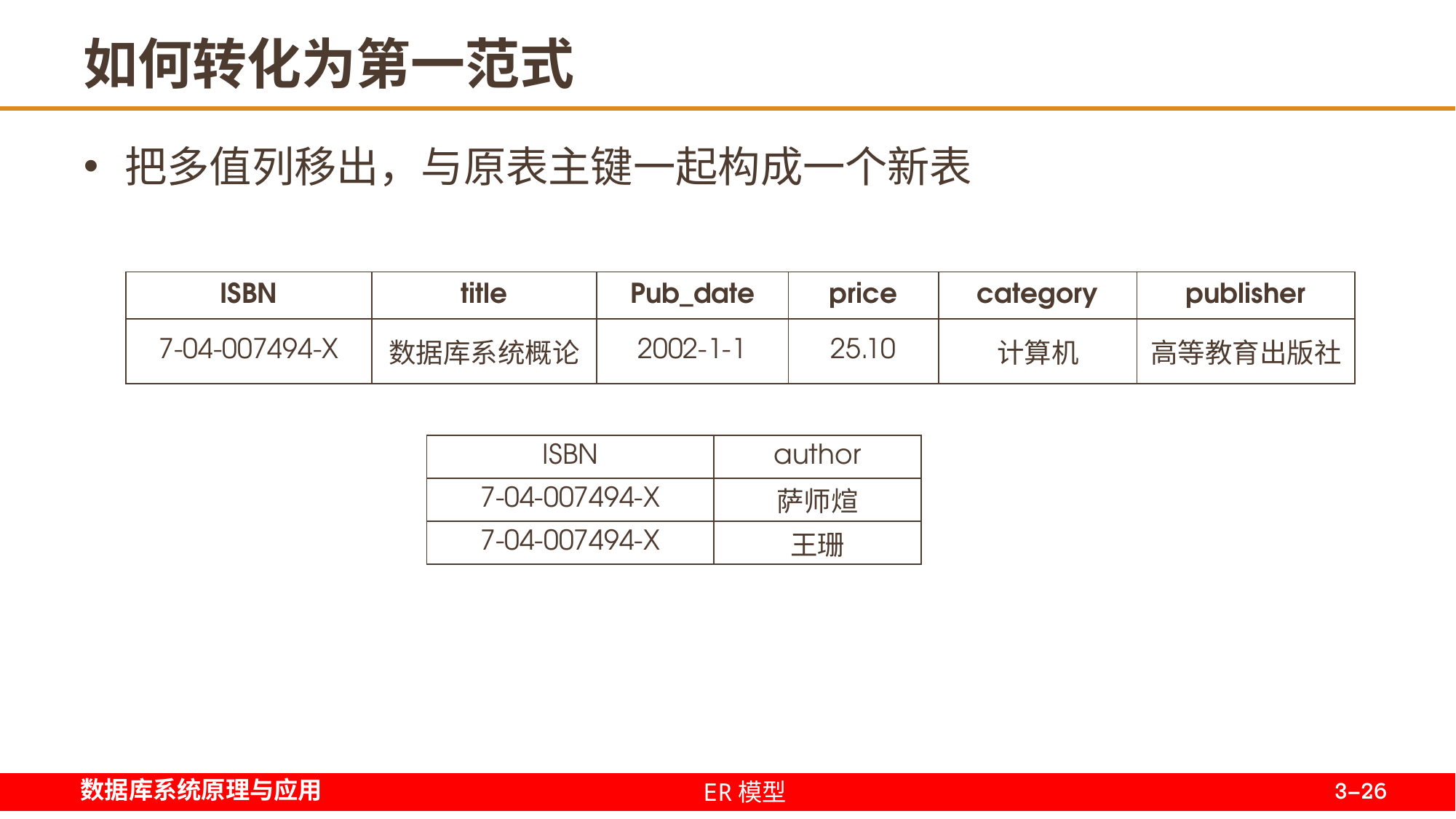

# 如何转化为第一范式
把多值列移出，与原表主键一起构成一个新表

| ISBN | title | Pub\_date | price | category | publisher |
| --- | --- | --- | --- | --- | --- |
| 7-04-007494-X | 数据库系统概论 | 2002-1-1 | 25.10 | 计算机 | 高等教育出版社 |
| ISBN | author |
| --- | --- |
| 7-04-007494-X | 萨师煊 |
| 7-04-007494-X | 王珊 |